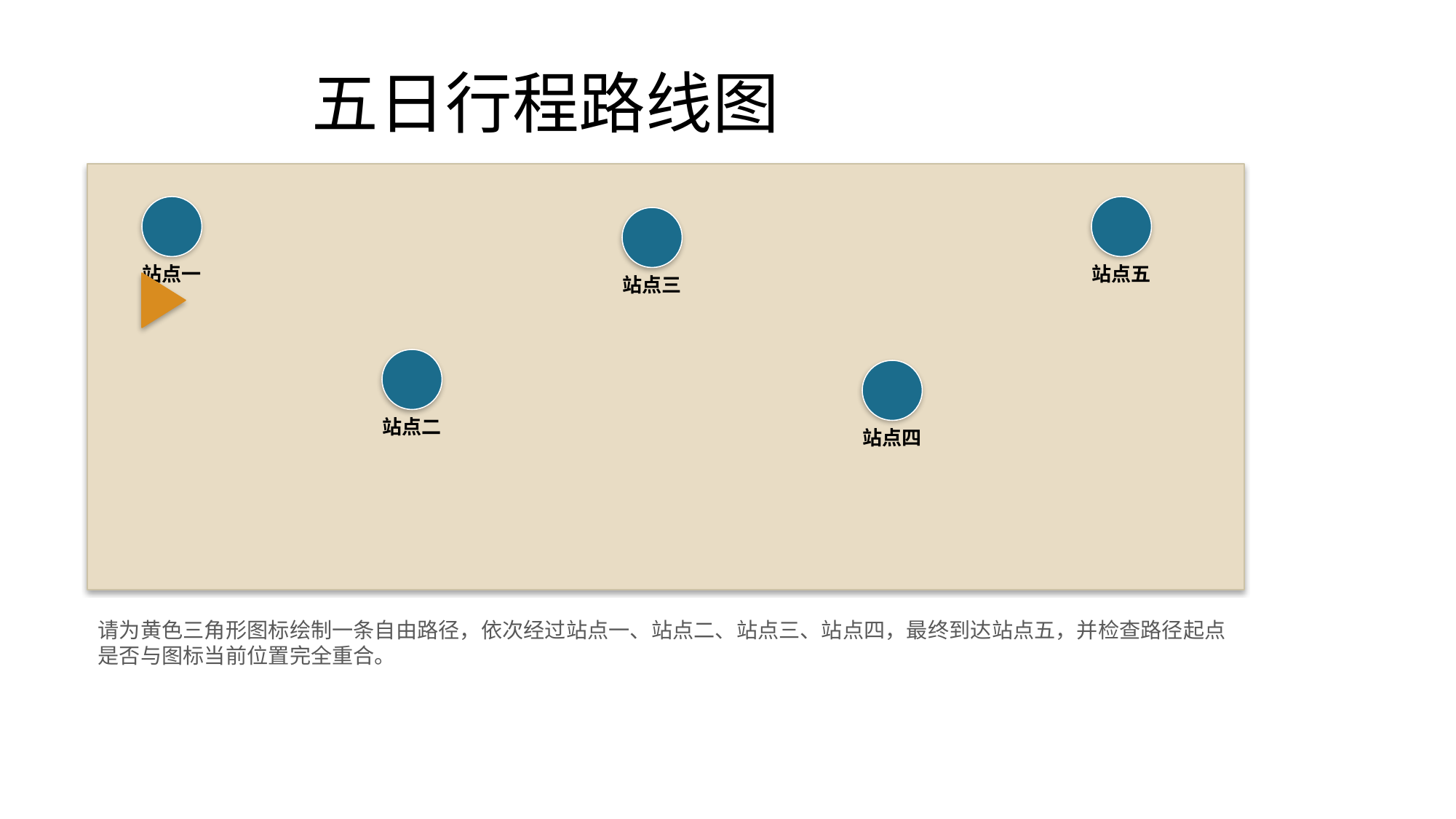

# 五日行程路线图

站点一
站点五
站点三

站点二
站点四
请为黄色三角形图标绘制一条自由路径，依次经过站点一、站点二、站点三、站点四，最终到达站点五，并检查路径起点是否与图标当前位置完全重合。